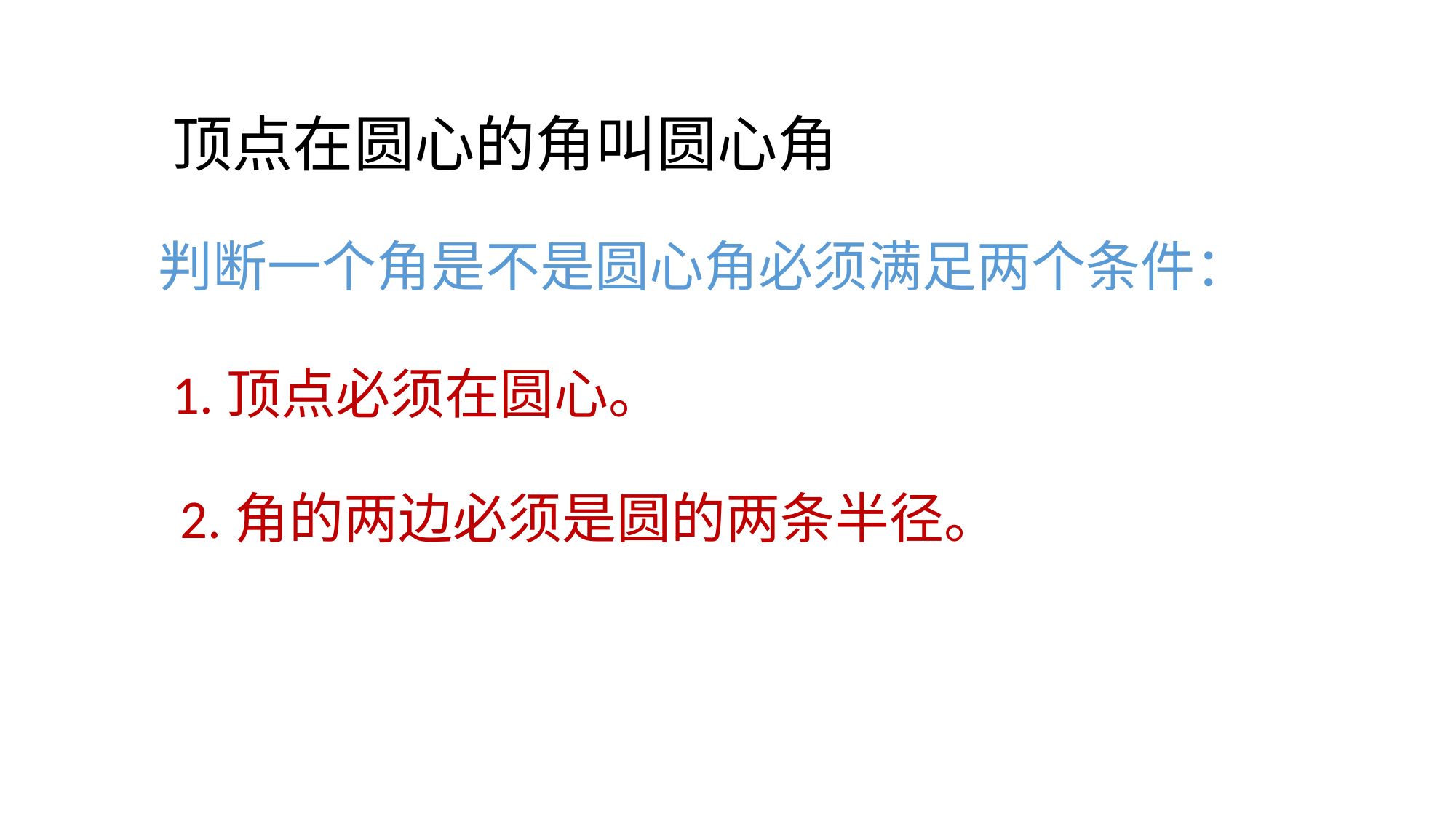

顶点在圆心的角叫圆心角
判断一个角是不是圆心角必须满足两个条件：
1.顶点必须在圆心。
2.角的两边必须是圆的两条半径。